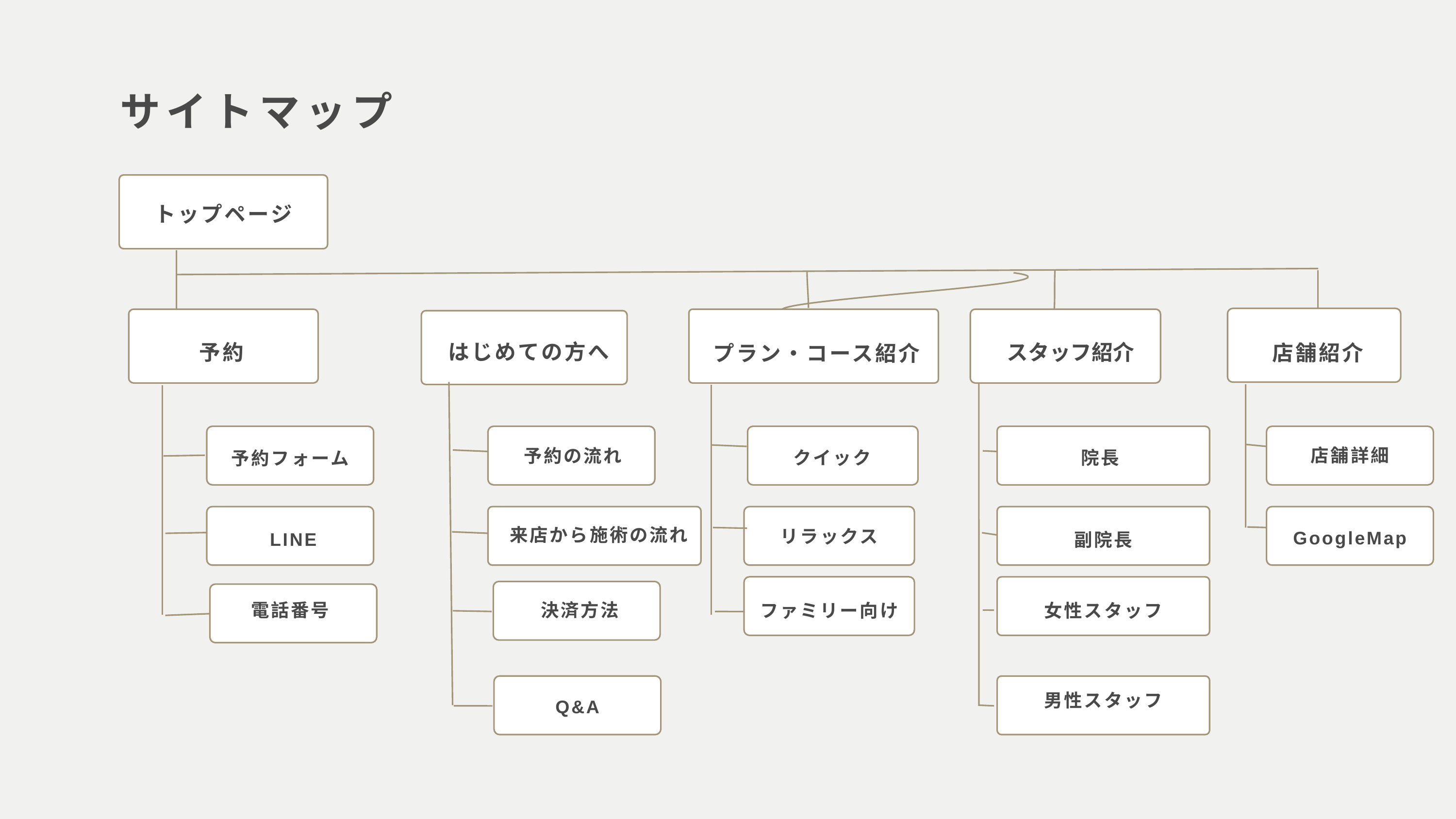

サイトマップ
トップページ

予約
スタッフ紹介
はじめての方へ

店舗紹介
プラン・コース紹介

クイック
院長
店舗詳細
予約の流れ
予約フォーム

来店から施術の流れ
リラックス
GoogleMap
LINE
副院長

電話番号
決済方法
ファミリー向け
女性スタッフ

男性スタッフ
Q&A